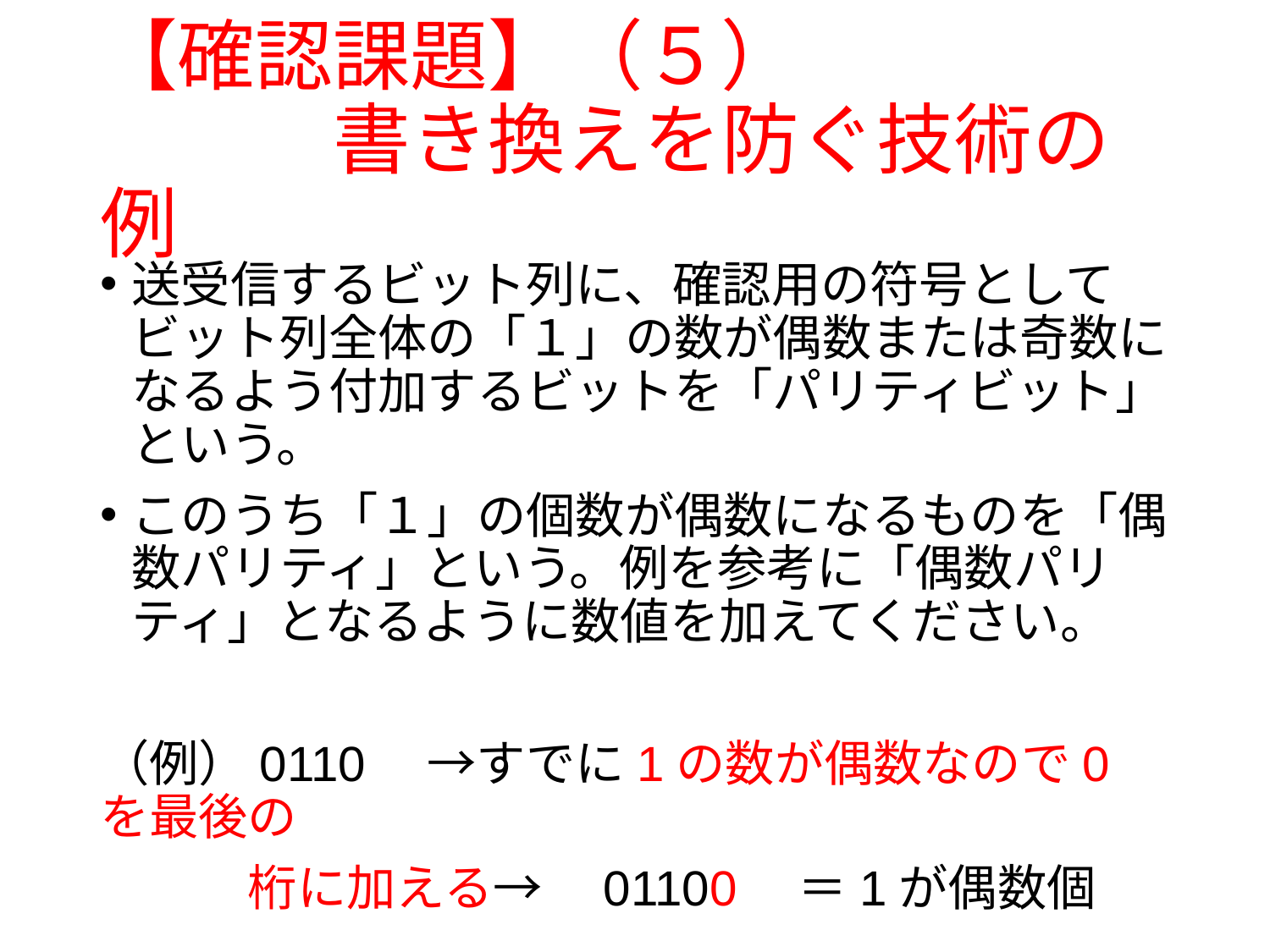

# 【確認課題】（５） 　　　書き換えを防ぐ技術の例
送受信するビット列に、確認用の符号としてビット列全体の「１」の数が偶数または奇数になるよう付加するビットを「パリティビット」という。
このうち「１」の個数が偶数になるものを「偶数パリティ」という。例を参考に「偶数パリティ」となるように数値を加えてください。

（例）0110　→すでに1の数が偶数なので0を最後の
　　　桁に加える→　01100　＝1が偶数個